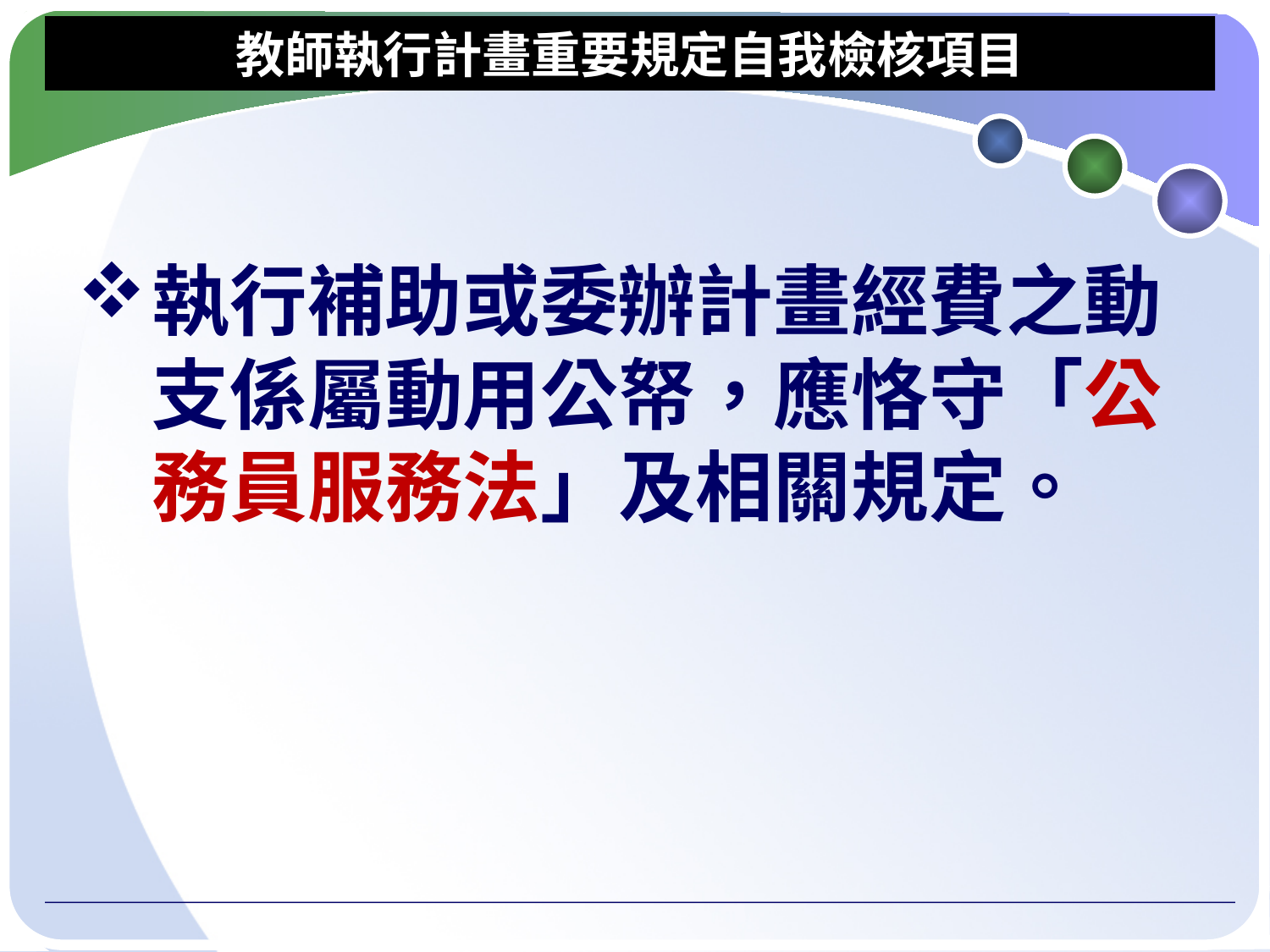

# 教師執行計畫重要規定自我檢核項目
執行補助或委辦計畫經費之動支係屬動用公帑，應恪守「公務員服務法」及相關規定。